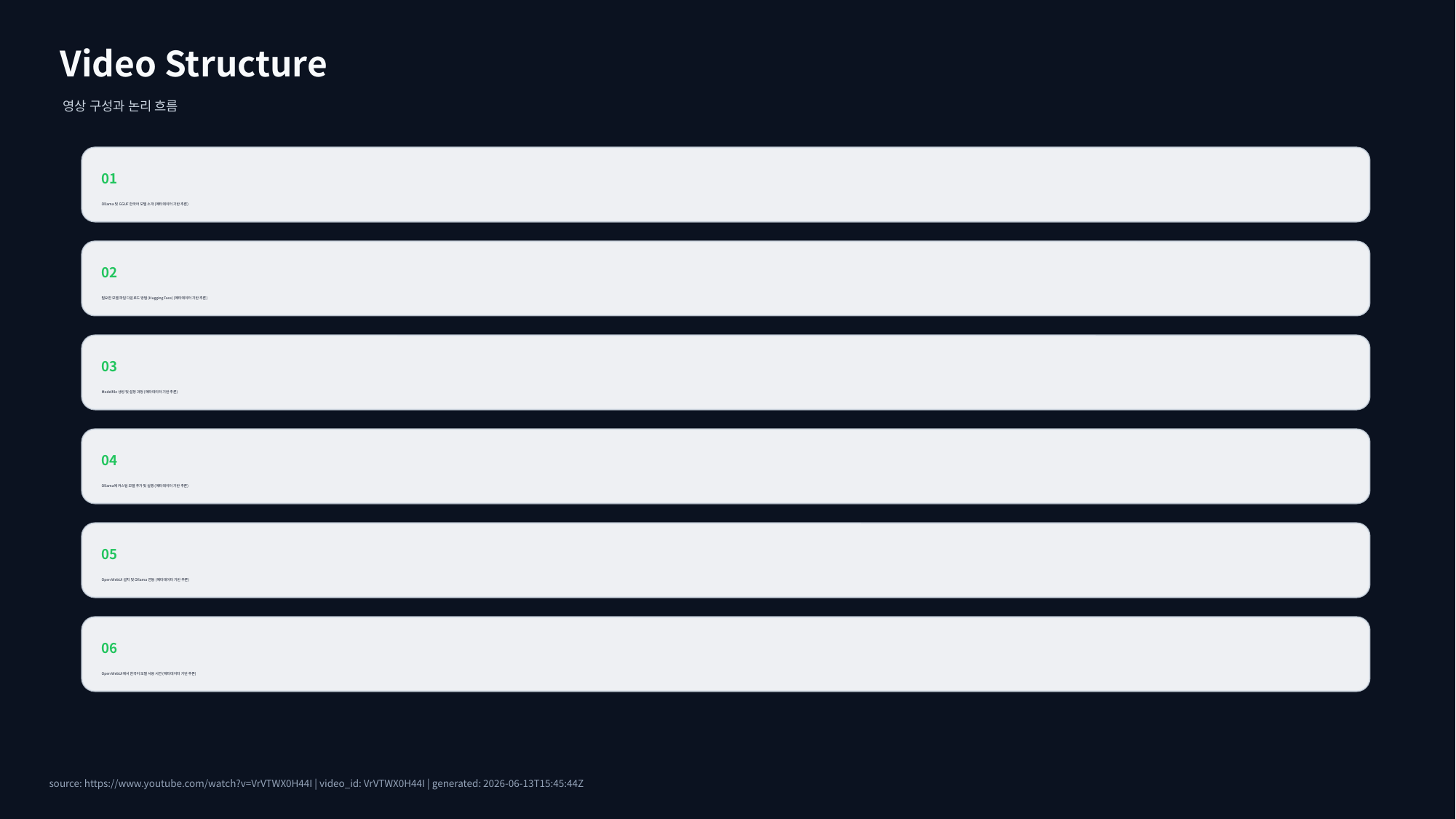

Video Structure
영상 구성과 논리 흐름

01
Ollama 및 GGUF 한국어 모델 소개 (메타데이터 기반 추론)

02
필요한 모델 파일 다운로드 방법 (Hugging Face) (메타데이터 기반 추론)

03
Modelfile 생성 및 설정 과정 (메타데이터 기반 추론)

04
Ollama에 커스텀 모델 추가 및 실행 (메타데이터 기반 추론)

05
Open WebUI 설치 및 Ollama 연동 (메타데이터 기반 추론)

06
Open WebUI에서 한국어 모델 사용 시연 (메타데이터 기반 추론)
source: https://www.youtube.com/watch?v=VrVTWX0H44I | video_id: VrVTWX0H44I | generated: 2026-06-13T15:45:44Z